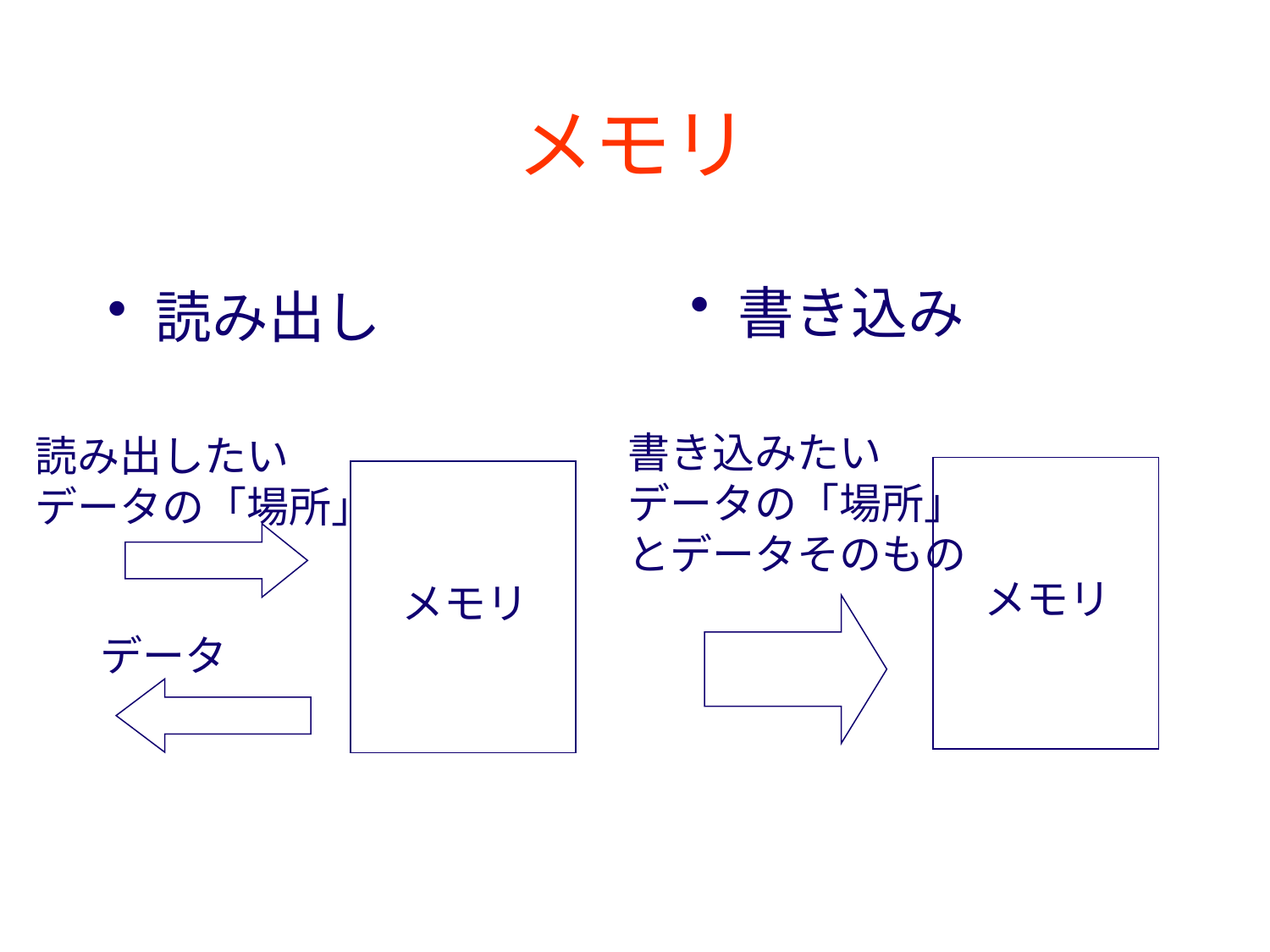

# メモリ
書き込み
読み出し

書き込みたい
データの「場所」
とデータそのもの
読み出したい
データの「場所」

メモリ
メモリ

データ